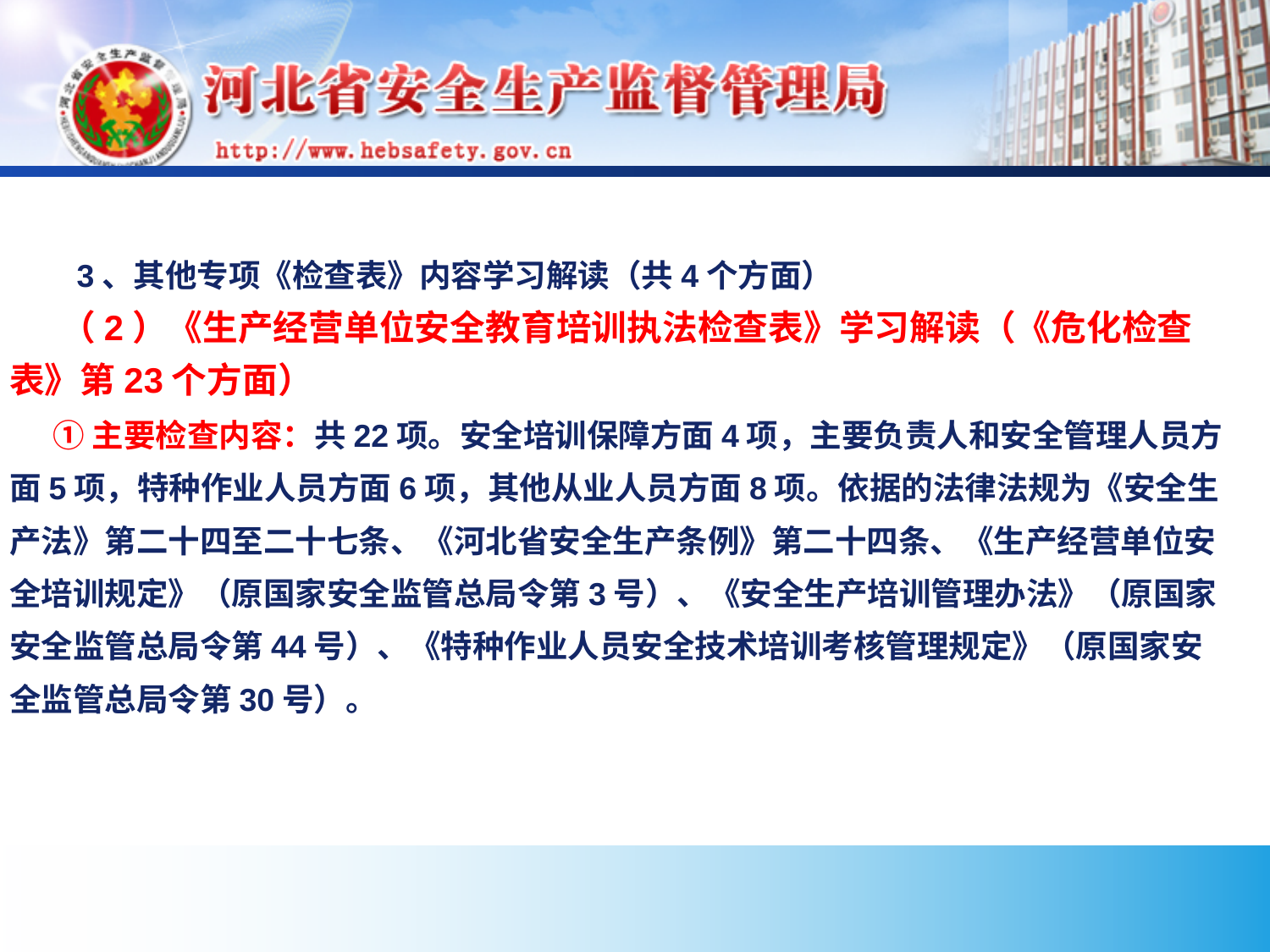

#
       3、其他专项《检查表》内容学习解读（共4个方面）
      （2）《生产经营单位安全教育培训执法检查表》学习解读（《危化检查表》第23个方面）
      ①主要检查内容：共22项。安全培训保障方面4项，主要负责人和安全管理人员方面5项，特种作业人员方面6项，其他从业人员方面8项。依据的法律法规为《安全生产法》第二十四至二十七条、《河北省安全生产条例》第二十四条、《生产经营单位安全培训规定》（原国家安全监管总局令第3号）、《安全生产培训管理办法》（原国家安全监管总局令第44号）、《特种作业人员安全技术培训考核管理规定》（原国家安全监管总局令第30号）。